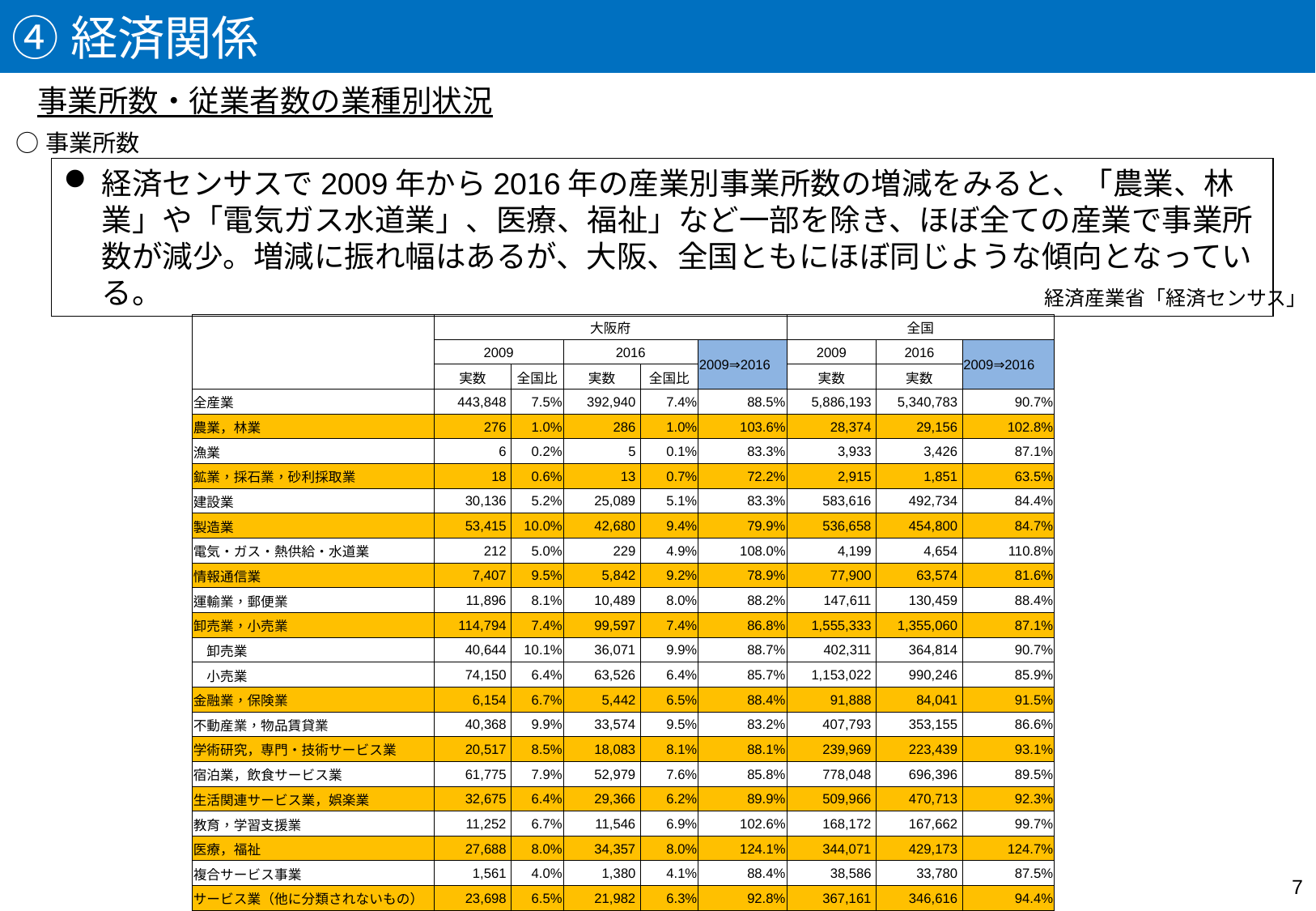

④経済関係
事業所数・従業者数の業種別状況
○事業所数
経済センサスで2009年から2016年の産業別事業所数の増減をみると、「農業、林業」や「電気ガス水道業」、医療、福祉」など一部を除き、ほぼ全ての産業で事業所数が減少。増減に振れ幅はあるが、大阪、全国ともにほぼ同じような傾向となっている。
経済産業省「経済センサス」
|  | 大阪府 |  |  |  |  | 全国 |  |  |
| --- | --- | --- | --- | --- | --- | --- | --- | --- |
|  | 2009 |  | 2016 |  | 2009⇒2016 | 2009 | 2016 | 2009⇒2016 |
|  | 実数 | 全国比 | 実数 | 全国比 |  | 実数 | 実数 |  |
| 全産業 | 443,848 | 7.5% | 392,940 | 7.4% | 88.5% | 5,886,193 | 5,340,783 | 90.7% |
| 農業，林業 | 276 | 1.0% | 286 | 1.0% | 103.6% | 28,374 | 29,156 | 102.8% |
| 漁業 | 6 | 0.2% | 5 | 0.1% | 83.3% | 3,933 | 3,426 | 87.1% |
| 鉱業，採石業，砂利採取業 | 18 | 0.6% | 13 | 0.7% | 72.2% | 2,915 | 1,851 | 63.5% |
| 建設業 | 30,136 | 5.2% | 25,089 | 5.1% | 83.3% | 583,616 | 492,734 | 84.4% |
| 製造業 | 53,415 | 10.0% | 42,680 | 9.4% | 79.9% | 536,658 | 454,800 | 84.7% |
| 電気・ガス・熱供給・水道業 | 212 | 5.0% | 229 | 4.9% | 108.0% | 4,199 | 4,654 | 110.8% |
| 情報通信業 | 7,407 | 9.5% | 5,842 | 9.2% | 78.9% | 77,900 | 63,574 | 81.6% |
| 運輸業，郵便業 | 11,896 | 8.1% | 10,489 | 8.0% | 88.2% | 147,611 | 130,459 | 88.4% |
| 卸売業，小売業 | 114,794 | 7.4% | 99,597 | 7.4% | 86.8% | 1,555,333 | 1,355,060 | 87.1% |
| 卸売業 | 40,644 | 10.1% | 36,071 | 9.9% | 88.7% | 402,311 | 364,814 | 90.7% |
| 小売業 | 74,150 | 6.4% | 63,526 | 6.4% | 85.7% | 1,153,022 | 990,246 | 85.9% |
| 金融業，保険業 | 6,154 | 6.7% | 5,442 | 6.5% | 88.4% | 91,888 | 84,041 | 91.5% |
| 不動産業，物品賃貸業 | 40,368 | 9.9% | 33,574 | 9.5% | 83.2% | 407,793 | 353,155 | 86.6% |
| 学術研究，専門・技術サービス業 | 20,517 | 8.5% | 18,083 | 8.1% | 88.1% | 239,969 | 223,439 | 93.1% |
| 宿泊業，飲食サービス業 | 61,775 | 7.9% | 52,979 | 7.6% | 85.8% | 778,048 | 696,396 | 89.5% |
| 生活関連サービス業，娯楽業 | 32,675 | 6.4% | 29,366 | 6.2% | 89.9% | 509,966 | 470,713 | 92.3% |
| 教育，学習支援業 | 11,252 | 6.7% | 11,546 | 6.9% | 102.6% | 168,172 | 167,662 | 99.7% |
| 医療，福祉 | 27,688 | 8.0% | 34,357 | 8.0% | 124.1% | 344,071 | 429,173 | 124.7% |
| 複合サービス事業 | 1,561 | 4.0% | 1,380 | 4.1% | 88.4% | 38,586 | 33,780 | 87.5% |
| サービス業（他に分類されないもの） | 23,698 | 6.5% | 21,982 | 6.3% | 92.8% | 367,161 | 346,616 | 94.4% |
7